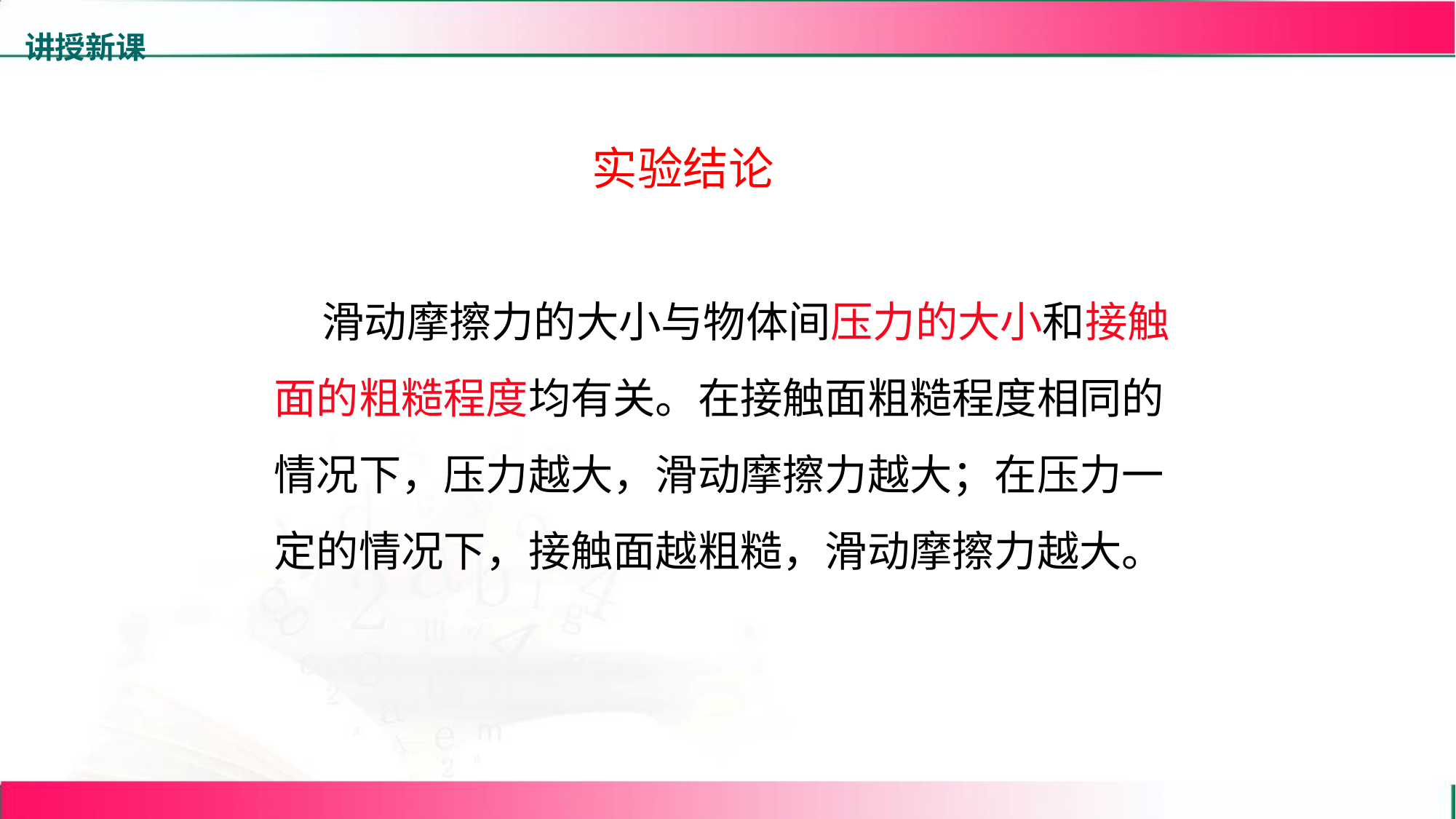

讲授新课
实验结论
    滑动摩擦力的大小与物体间压力的大小和接触面的粗糙程度均有关。在接触面粗糙程度相同的情况下，压力越大，滑动摩擦力越大；在压力一定的情况下，接触面越粗糙，滑动摩擦力越大。